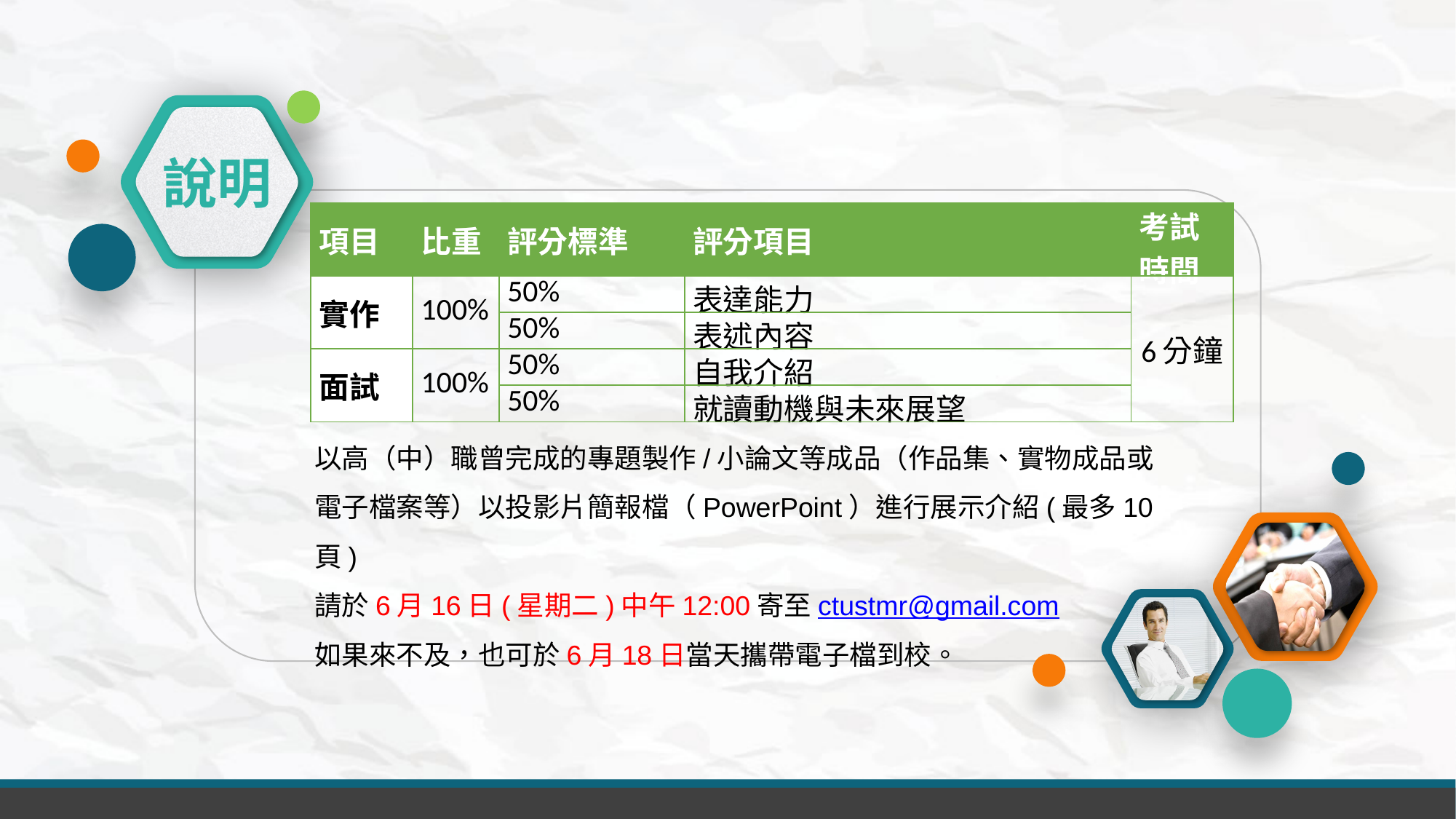

說明

| 項目 | 比重 | 評分標準 | 評分項目 | 考試時間 |
| --- | --- | --- | --- | --- |
| 實作 | 100% | 50% | 表達能力 | 6分鐘 |
|  |  | 50% | 表述內容 |  |
| 面試 | 100% | 50% | 自我介紹 |  |
|  |  | 50% | 就讀動機與未來展望 |  |

以高（中）職曾完成的專題製作/小論文等成品（作品集、實物成品或電子檔案等）以投影片簡報檔（PowerPoint）進行展示介紹(最多10頁)
請於6月16日(星期二)中午12:00寄至ctustmr@gmail.com
如果來不及，也可於6月18日當天攜帶電子檔到校。